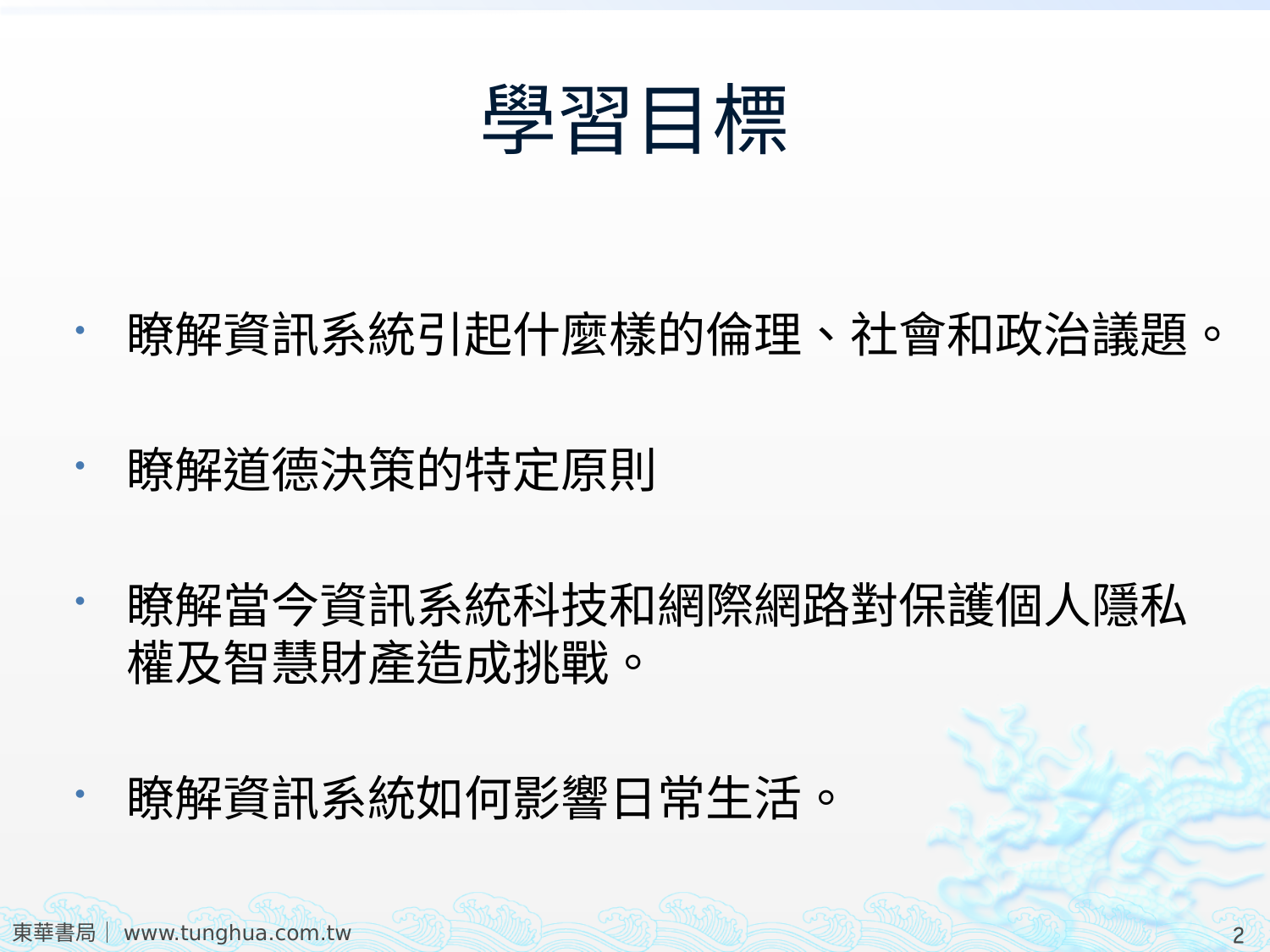

# 學習目標

瞭解資訊系統引起什麼樣的倫理、社會和政治議題。

瞭解道德決策的特定原則

瞭解當今資訊系統科技和網際網路對保護個人隱私權及智慧財產造成挑戰。

瞭解資訊系統如何影響日常生活。